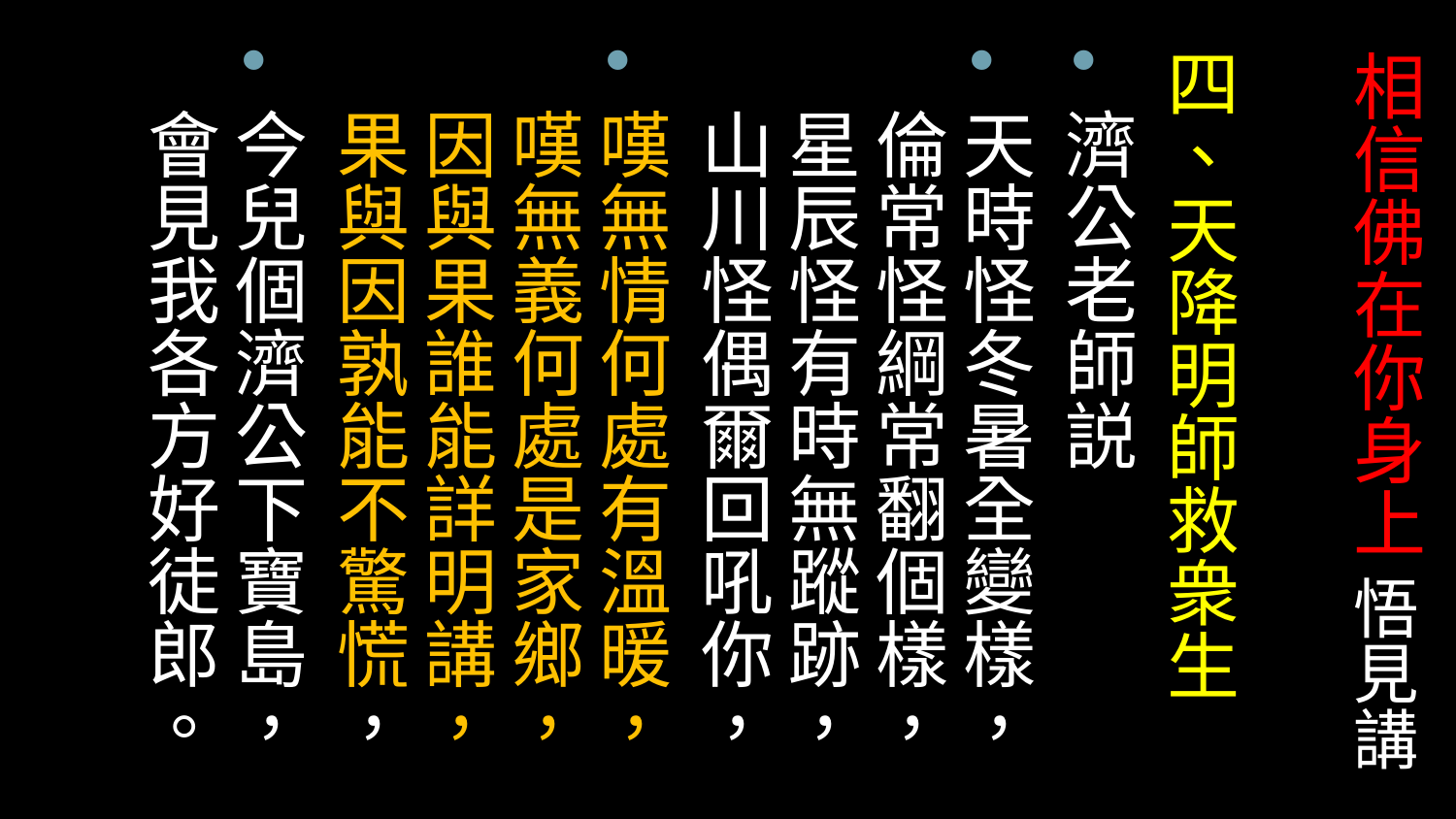

四、天降明師救衆生
濟公老師説
天時怪冬暑全變樣，倫常怪綱常翻個樣，星辰怪有時無蹤跡，山川怪偶爾回吼你，
嘆無情何處有溫暖，嘆無義何處是家鄉，因與果誰能詳明講，果與因孰能不驚慌，
今兒個濟公下寶島， 會見我各方好徒郎。

# 相信佛在你身上 悟見講